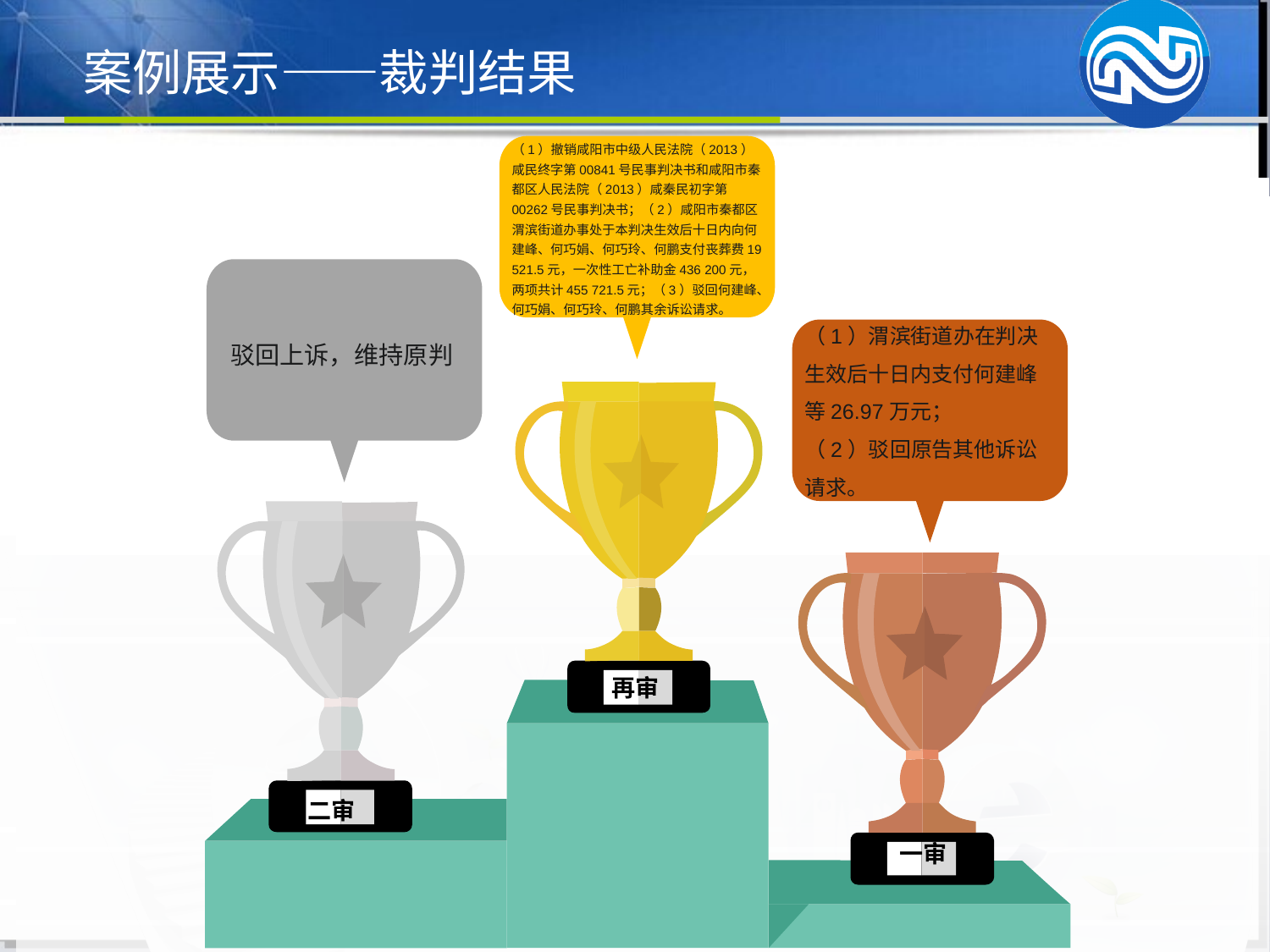

案例展示——裁判结果

（1）撤销咸阳市中级人民法院（2013）咸民终字第00841号民事判决书和咸阳市秦都区人民法院（2013）咸秦民初字第00262号民事判决书；（2）咸阳市秦都区渭滨街道办事处于本判决生效后十日内向何建峰、何巧娟、何巧玲、何鹏支付丧葬费19 521.5元，一次性工亡补助金436 200元，两项共计455 721.5元；（3）驳回何建峰、何巧娟、何巧玲、何鹏其余诉讼请求。

驳回上诉，维持原判
（1）渭滨街道办在判决生效后十日内支付何建峰等26.97万元；
（2）驳回原告其他诉讼请求。

一审

再审

二审